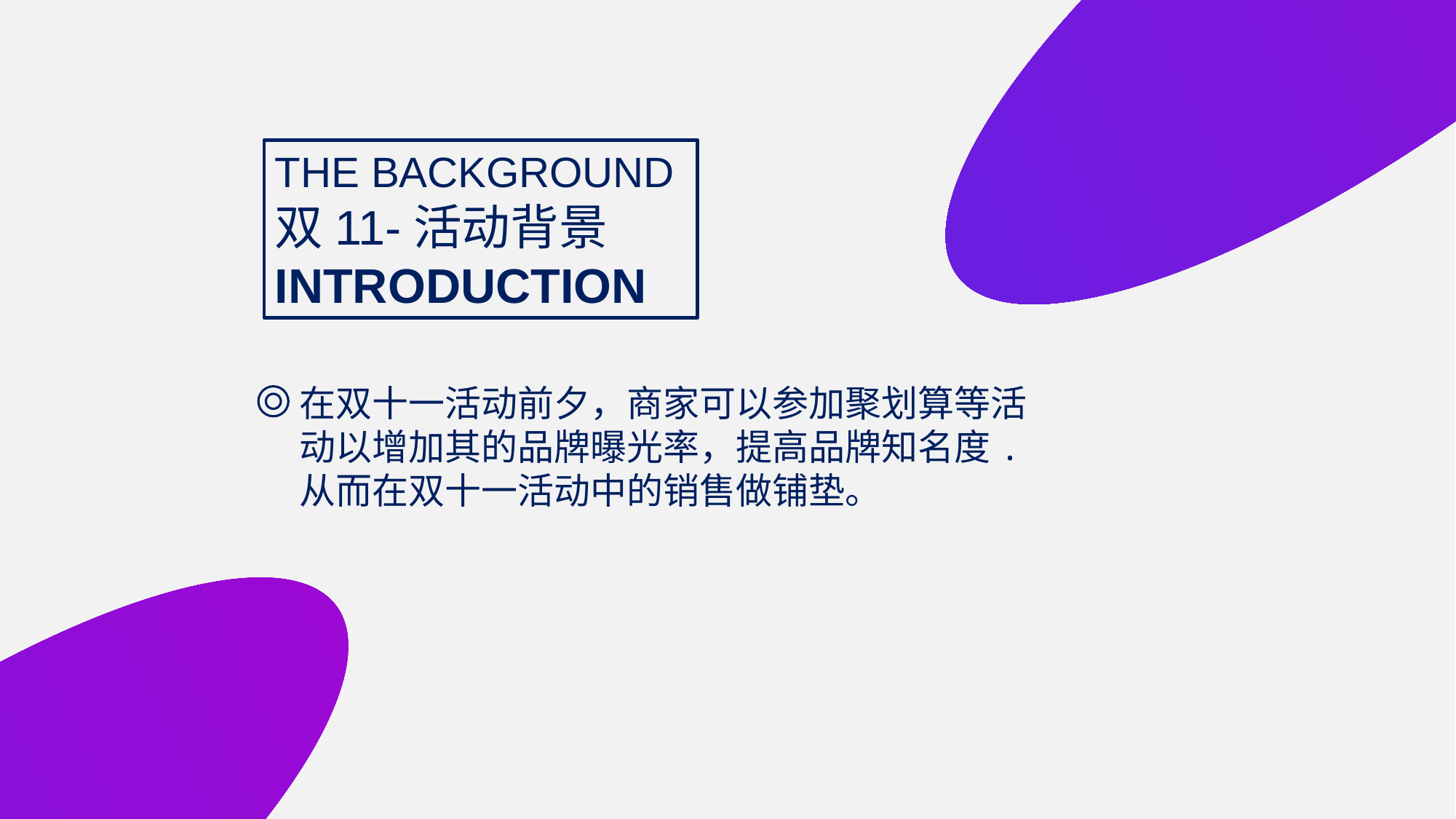

THE BACKGROUND
双11-活动背景
INTRODUCTION
在双十一活动前夕，商家可以参加聚划算等活动以增加其的品牌曝光率，提高品牌知名度. 从而在双十一活动中的销售做铺垫。